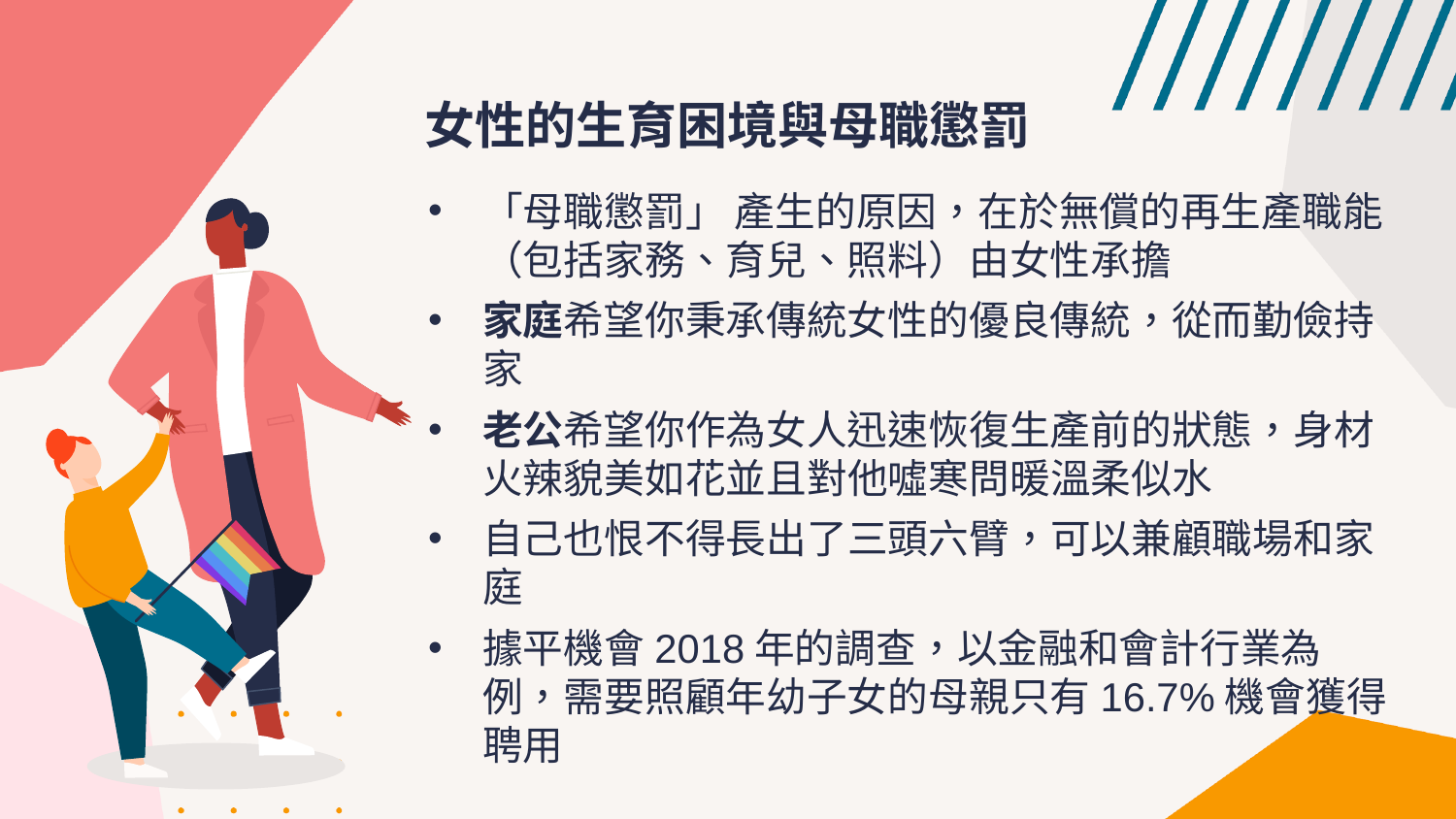

女性的生育困境與母職懲罰
「母職懲罰」 產生的原因，在於無償的再生產職能（包括家務、育兒、照料）由女性承擔
家庭希望你秉承傳統女性的優良傳統，從而勤儉持家
老公希望你作為女人迅速恢復生產前的狀態，身材火辣貌美如花並且對他噓寒問暖溫柔似水
自己也恨不得長出了三頭六臂，可以兼顧職場和家庭
據平機會2018年的調查，以金融和會計行業為例，需要照顧年幼子女的母親只有16.7%機會獲得聘用